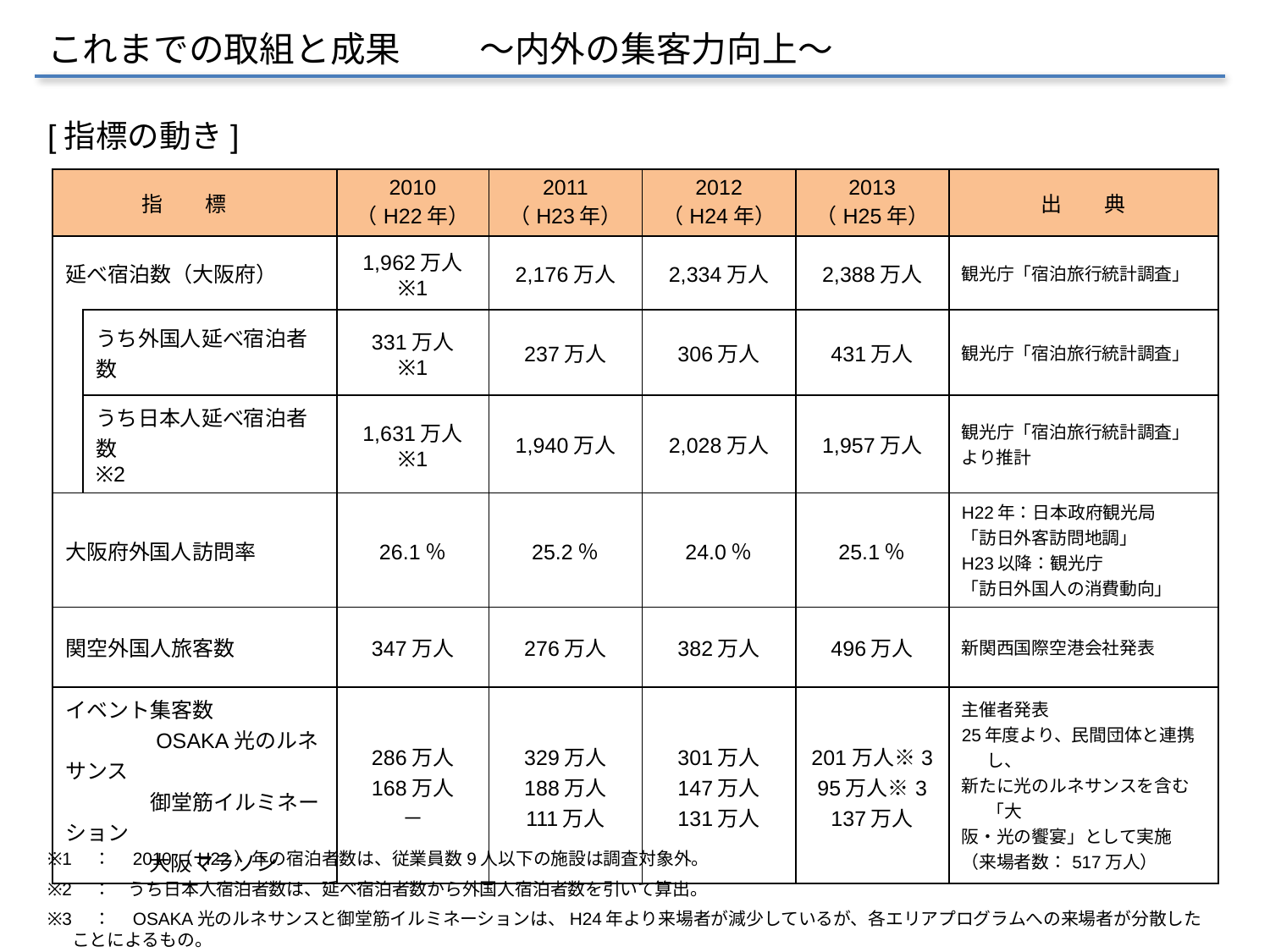

これまでの取組と成果　　 ～内外の集客力向上～
[指標の動き]
| 指　　標 |  | 2010 （H22年） | 2011 （H23年） | 2012 （H24年） | 2013 （H25年） | 出　　典 |
| --- | --- | --- | --- | --- | --- | --- |
| 延べ宿泊数（大阪府） |  | 1,962万人 ※1 | 2,176万人 | 2,334万人 | 2,388万人 | 観光庁「宿泊旅行統計調査」 |
|  | うち外国人延べ宿泊者数 | 331万人 ※1 | 237万人 | 306万人 | 431万人 | 観光庁「宿泊旅行統計調査」 |
|  | うち日本人延べ宿泊者数 ※2 | 1,631万人 ※1 | 1,940万人 | 2,028万人 | 1,957万人 | 観光庁「宿泊旅行統計調査」 より推計 |
| 大阪府外国人訪問率 |  | 26.1％ | 25.2％ | 24.0％ | 25.1％ | H22年：日本政府観光局 「訪日外客訪問地調」 H23以降：観光庁 「訪日外国人の消費動向」 |
| 関空外国人旅客数 |  | 347万人 | 276万人 | 382万人 | 496万人 | 新関西国際空港会社発表 |
| イベント集客数　 　　　　OSAKA光のルネサンス 　　　　御堂筋イルミネーション 　　　　大阪マラソン |  | 286万人 168万人 － | 329万人 188万人 111万人 | 301万人 147万人 131万人 | 201万人※3 95万人※3 137万人 | 主催者発表 25年度より、民間団体と連携し、 新たに光のルネサンスを含む「大 阪・光の饗宴」として実施 （来場者数：517万人） |
※1　：　2010（H22）年の宿泊者数は、従業員数9人以下の施設は調査対象外。
※2　：　うち日本人宿泊者数は、延べ宿泊者数から外国人宿泊者数を引いて算出。
※3　：　OSAKA光のルネサンスと御堂筋イルミネーションは、H24年より来場者が減少しているが、各エリアプログラムへの来場者が分散したことによるもの。